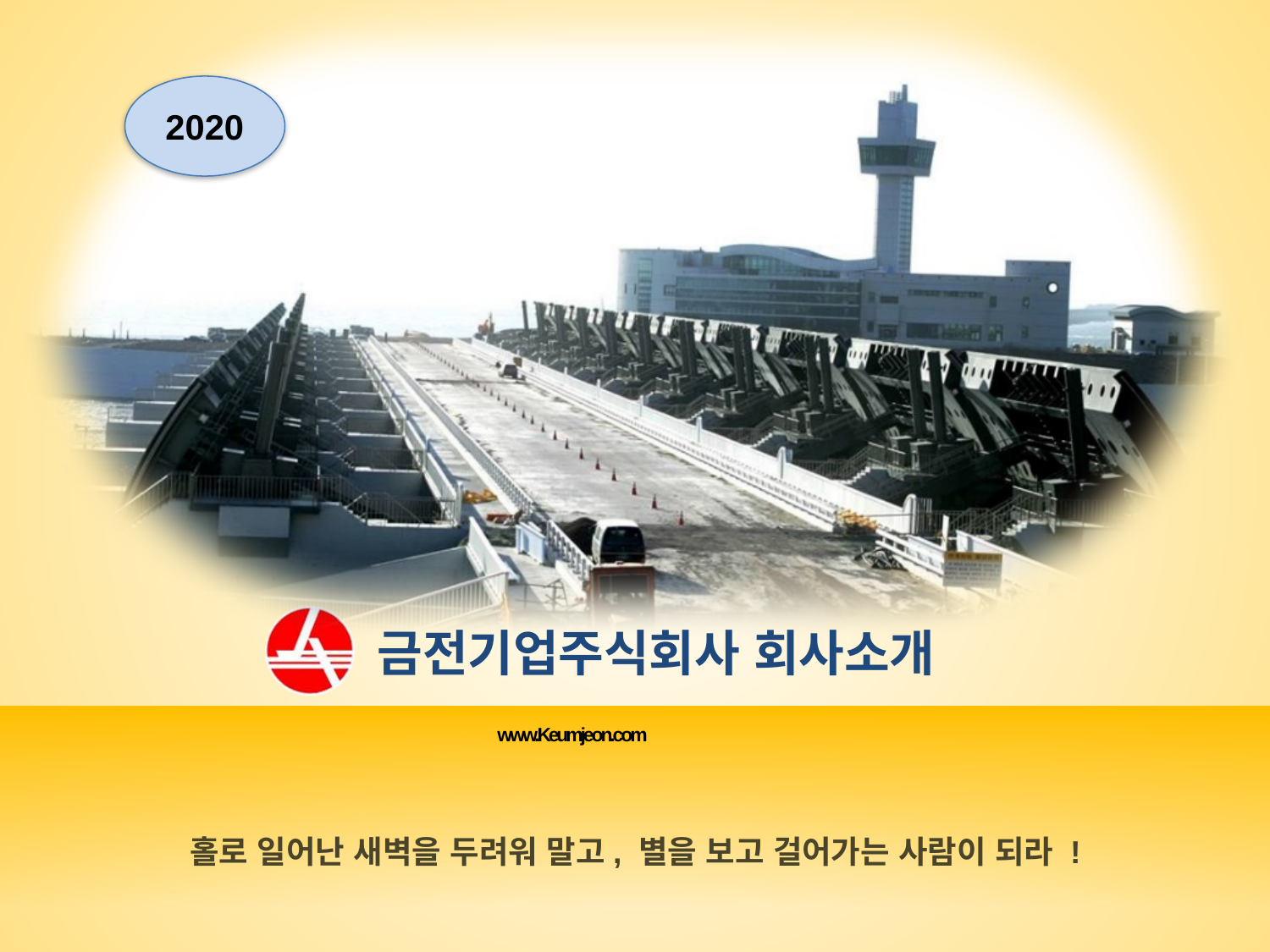

2020

금전기업주식회사 회사소개

www.Keumjeon.com
홀로 일어난 새벽을 두려워 말고, 별을 보고 걸어가는 사람이 되라 !